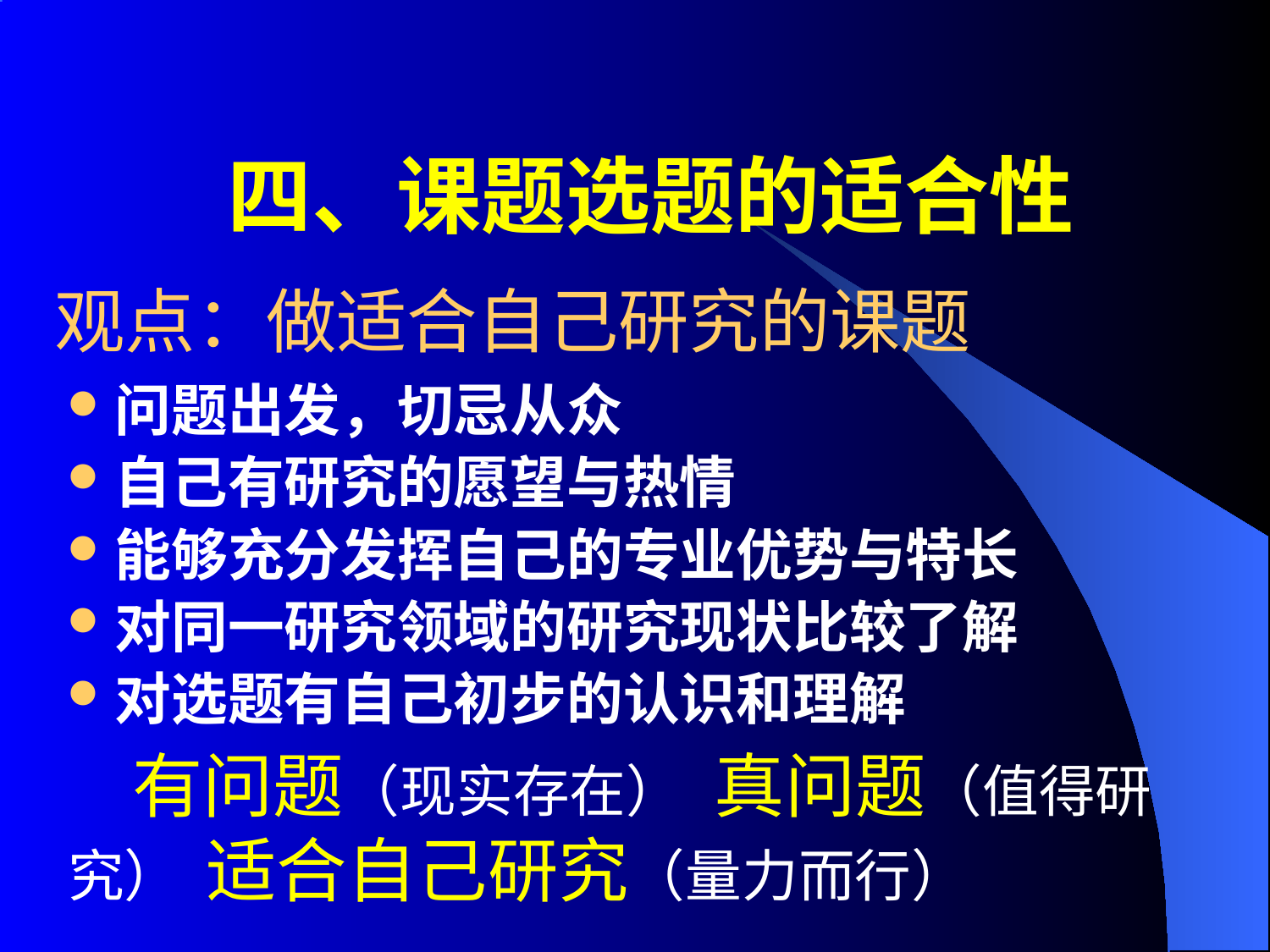

四、课题选题的适合性
# 观点：做适合自己研究的课题
问题出发，切忌从众
自己有研究的愿望与热情
能够充分发挥自己的专业优势与特长
对同一研究领域的研究现状比较了解
对选题有自己初步的认识和理解
   有问题（现实存在）  真问题（值得研究）  适合自己研究（量力而行）